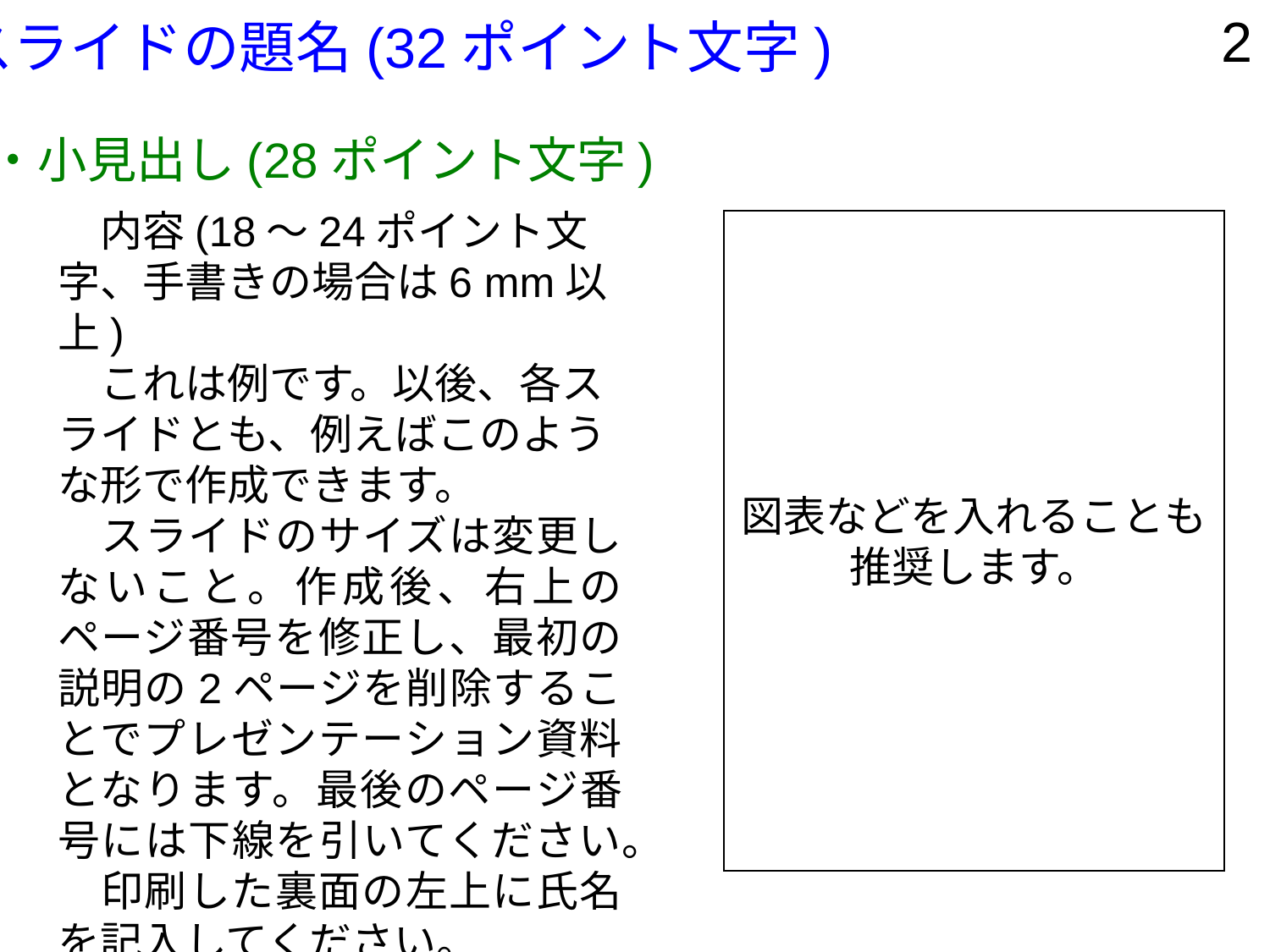

2
スライドの題名(32ポイント文字)
・小見出し(28ポイント文字)
　内容(18～24ポイント文字、手書きの場合は6 mm以上)
　これは例です。以後、各スライドとも、例えばこのような形で作成できます。
　スライドのサイズは変更しないこと。作成後、右上のページ番号を修正し、最初の説明の2ページを削除することでプレゼンテーション資料となります。最後のページ番号には下線を引いてください。
　印刷した裏面の左上に氏名を記入してください。
図表などを入れることも
推奨します。